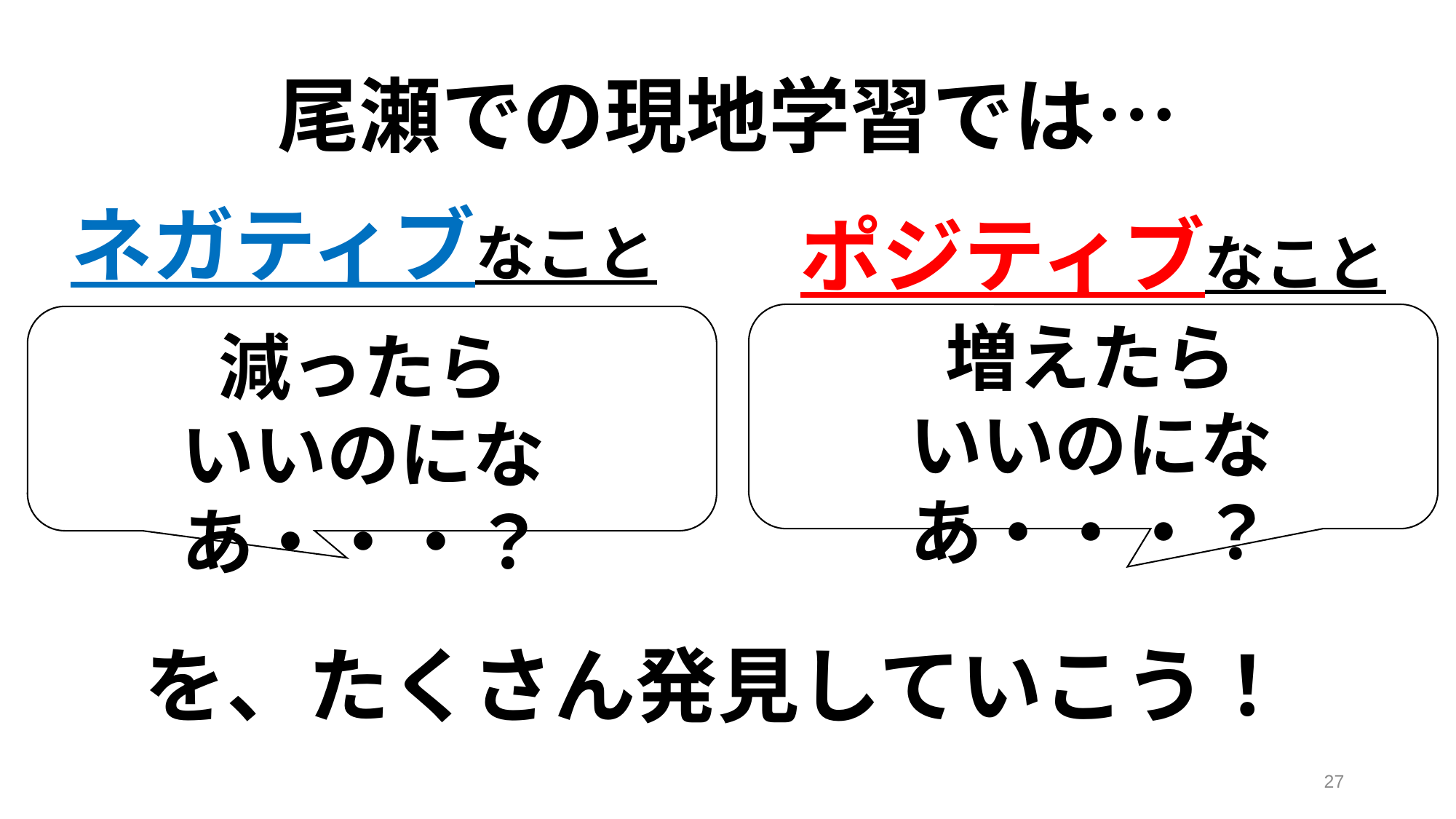

尾瀬での現地学習では…
ネガティブなこと
ポジティブなこと

増えたら
いいのになあ・・・？
減ったら
いいのになあ・・・？
を、たくさん発見していこう！
27